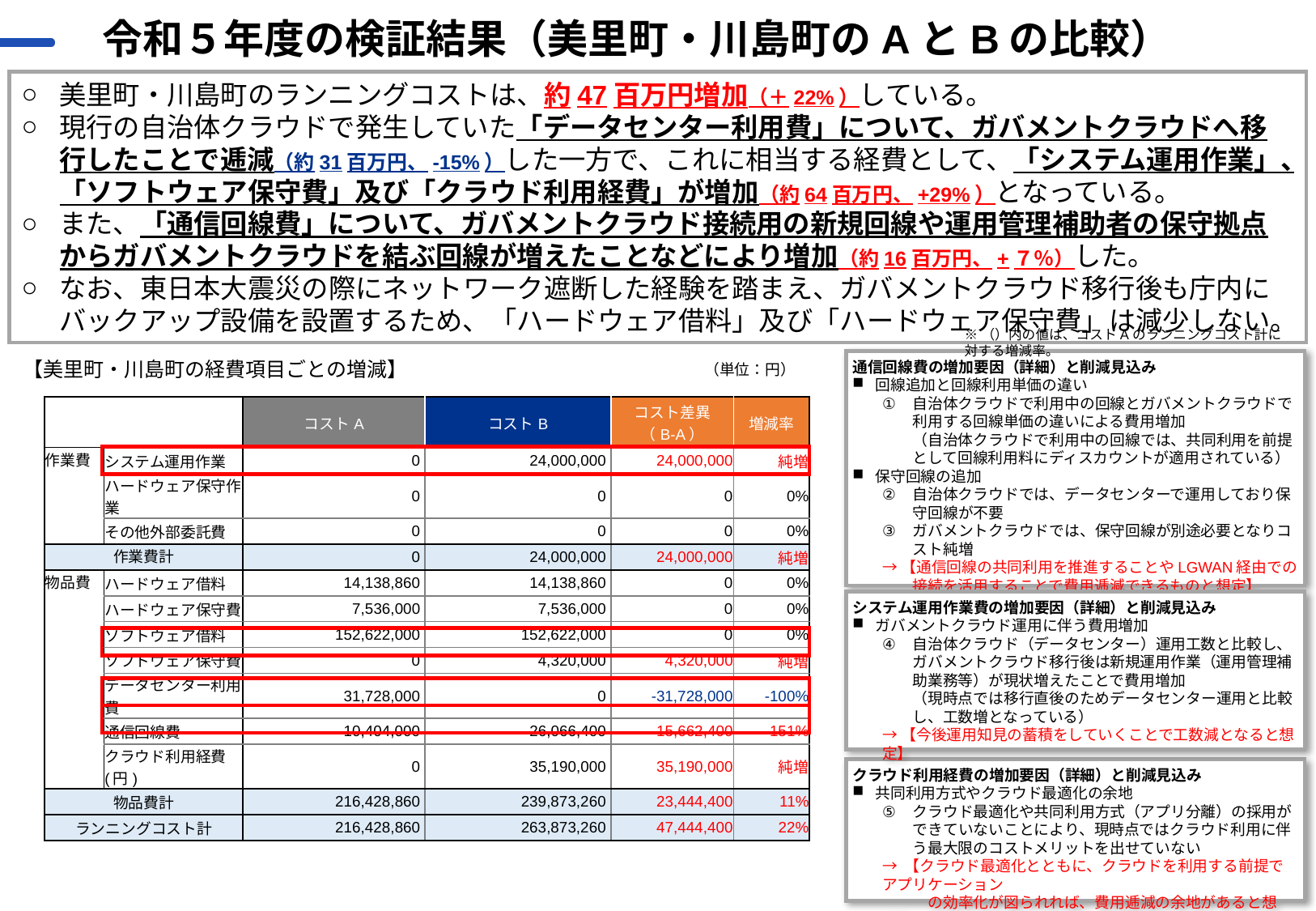

# 令和５年度の検証結果（美里町・川島町のAとBの比較）
美里町・川島町のランニングコストは、約47百万円増加（＋22%）している。
現行の自治体クラウドで発生していた「データセンター利用費」について、ガバメントクラウドへ移行したことで逓減（約31百万円、-15%）した一方で、これに相当する経費として、「システム運用作業」、「ソフトウェア保守費」及び「クラウド利用経費」が増加（約64百万円、+29%）となっている。
また、「通信回線費」について、ガバメントクラウド接続用の新規回線や運用管理補助者の保守拠点からガバメントクラウドを結ぶ回線が増えたことなどにより増加（約16百万円、+７％）した。
なお、東日本大震災の際にネットワーク遮断した経験を踏まえ、ガバメントクラウド移行後も庁内にバックアップ設備を設置するため、「ハードウェア借料」及び「ハードウェア保守費」は減少しない。
※（）内の値は、コストAのランニングコスト計に対する増減率。
【美里町・川島町の経費項目ごとの増減】
通信回線費の増加要因（詳細）と削減見込み
回線追加と回線利用単価の違い
自治体クラウドで利用中の回線とガバメントクラウドで利用する回線単価の違いによる費用増加
（自治体クラウドで利用中の回線では、共同利用を前提として回線利用料にディスカウントが適用されている）
保守回線の追加
自治体クラウドでは、データセンターで運用しており保守回線が不要
ガバメントクラウドでは、保守回線が別途必要となりコスト純増
→【通信回線の共同利用を推進することやLGWAN経由での
　　接続を活用することで費用逓減できるものと想定】
（単位：円）
|  |  | コストA | コストB | コスト差異 （B-A） | 増減率 |
| --- | --- | --- | --- | --- | --- |
| 作業費 | システム運用作業 | 0 | 24,000,000 | 24,000,000 | 純増 |
|  | ハードウェア保守作業 | 0 | 0 | 0 | 0% |
|  | その他外部委託費 | 0 | 0 | 0 | 0% |
| 作業費計 |  | 0 | 24,000,000 | 24,000,000 | 純増 |
| 物品費 | ハードウェア借料 | 14,138,860 | 14,138,860 | 0 | 0% |
|  | ハードウェア保守費 | 7,536,000 | 7,536,000 | 0 | 0% |
|  | ソフトウェア借料 | 152,622,000 | 152,622,000 | 0 | 0% |
|  | ソフトウェア保守費 | 0 | 4,320,000 | 4,320,000 | 純増 |
|  | データセンター利用費 | 31,728,000 | 0 | -31,728,000 | -100% |
|  | 通信回線費 | 10,404,000 | 26,066,400 | 15,662,400 | 151% |
|  | クラウド利用経費(円) | 0 | 35,190,000 | 35,190,000 | 純増 |
| 物品費計 |  | 216,428,860 | 239,873,260 | 23,444,400 | 11% |
| ランニングコスト計 |  | 216,428,860 | 263,873,260 | 47,444,400 | 22% |

システム運用作業費の増加要因（詳細）と削減見込み
ガバメントクラウド運用に伴う費用増加
自治体クラウド（データセンター）運用工数と比較し、ガバメントクラウド移行後は新規運用作業（運用管理補助業務等）が現状増えたことで費用増加
（現時点では移行直後のためデータセンター運用と比較し、工数増となっている）
→【今後運用知見の蓄積をしていくことで工数減となると想定】

クラウド利用経費の増加要因（詳細）と削減見込み
共同利用方式やクラウド最適化の余地
クラウド最適化や共同利用方式（アプリ分離）の採用ができていないことにより、現時点ではクラウド利用に伴う最大限のコストメリットを出せていない
→ 【クラウド最適化とともに、クラウドを利用する前提でアプリケーション
　　　の効率化が図られれば、費用逓減の余地があると想定】
15